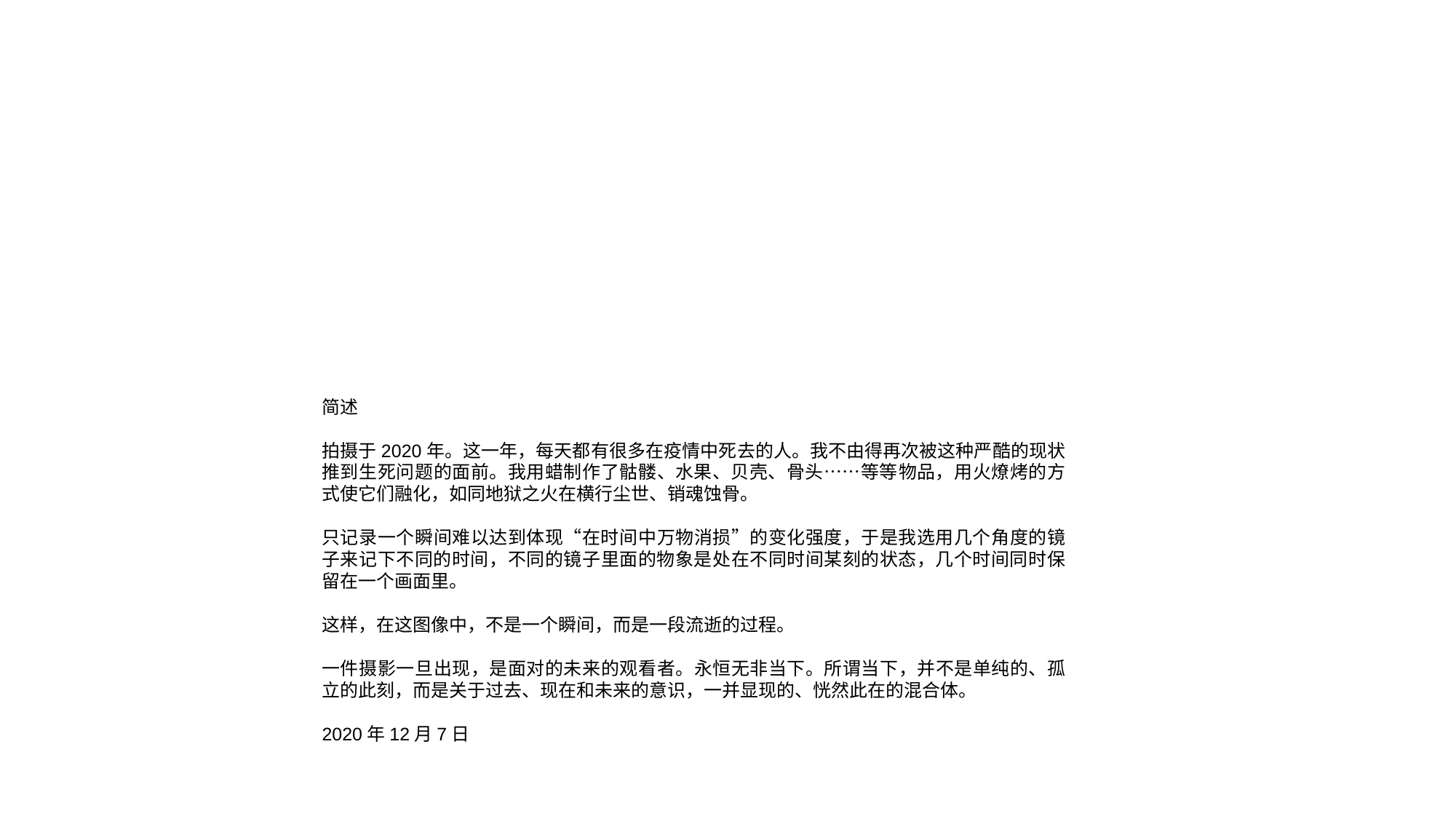

简述

拍摄于2020年。这一年，每天都有很多在疫情中死去的人。我不由得再次被这种严酷的现状推到生死问题的面前。我用蜡制作了骷髅、水果、贝壳、骨头……等等物品，用火燎烤的方式使它们融化，如同地狱之火在横行尘世、销魂蚀骨。

只记录一个瞬间难以达到体现“在时间中万物消损”的变化强度，于是我选用几个角度的镜子来记下不同的时间，不同的镜子里面的物象是处在不同时间某刻的状态，几个时间同时保留在一个画面里。

这样，在这图像中，不是一个瞬间，而是一段流逝的过程。

一件摄影一旦出现，是面对的未来的观看者。永恒无非当下。所谓当下，并不是单纯的、孤立的此刻，而是关于过去、现在和未来的意识，一并显现的、恍然此在的混合体。

2020年12月7日